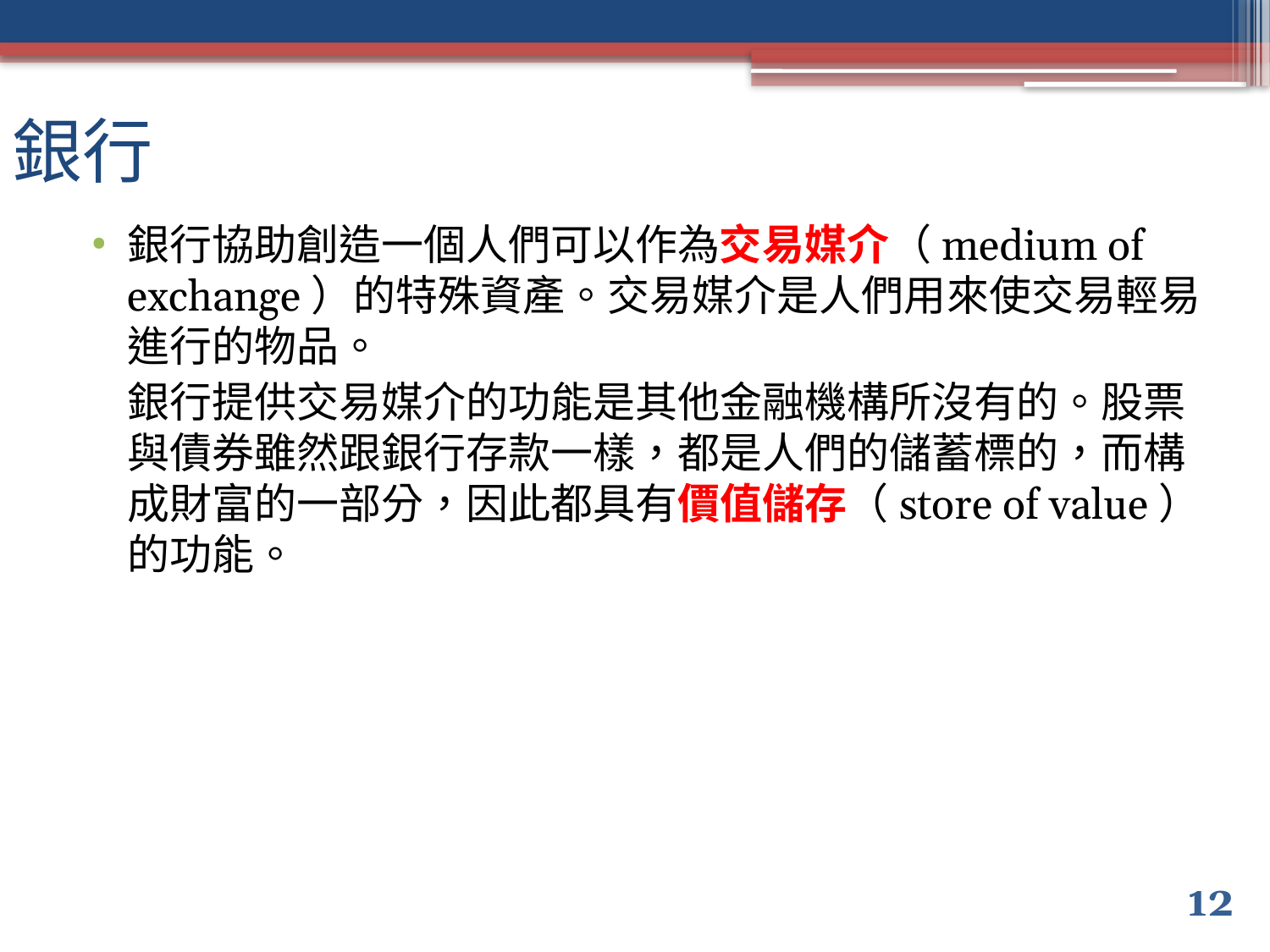

# 銀行
銀行協助創造一個人們可以作為交易媒介（medium of exchange）的特殊資產。交易媒介是人們用來使交易輕易進行的物品。
	銀行提供交易媒介的功能是其他金融機構所沒有的。股票與債券雖然跟銀行存款一樣，都是人們的儲蓄標的，而構成財富的一部分，因此都具有價值儲存（store of value）的功能。
12